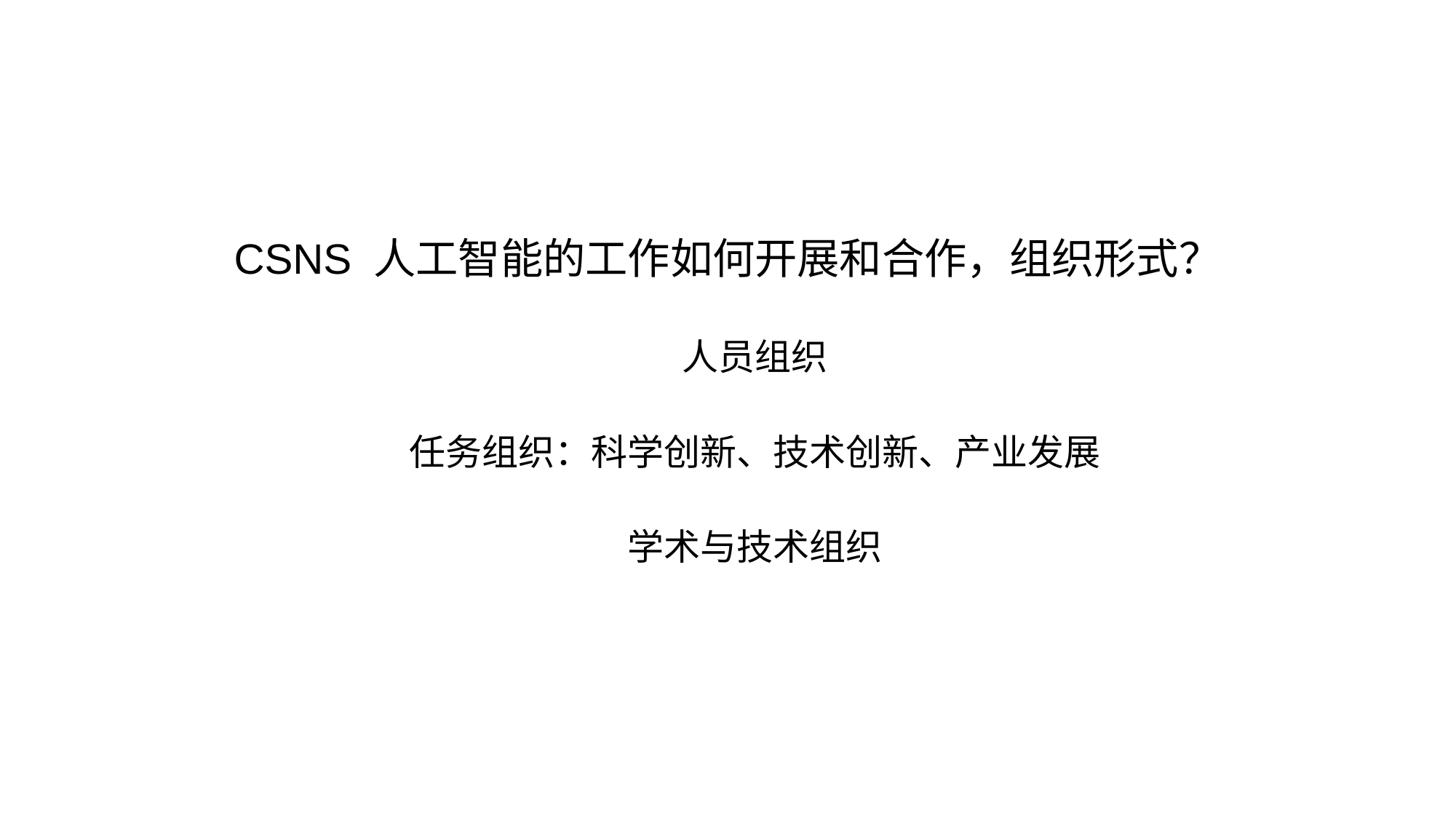

CSNS 人工智能的工作如何开展和合作，组织形式？
人员组织
任务组织：科学创新、技术创新、产业发展
学术与技术组织